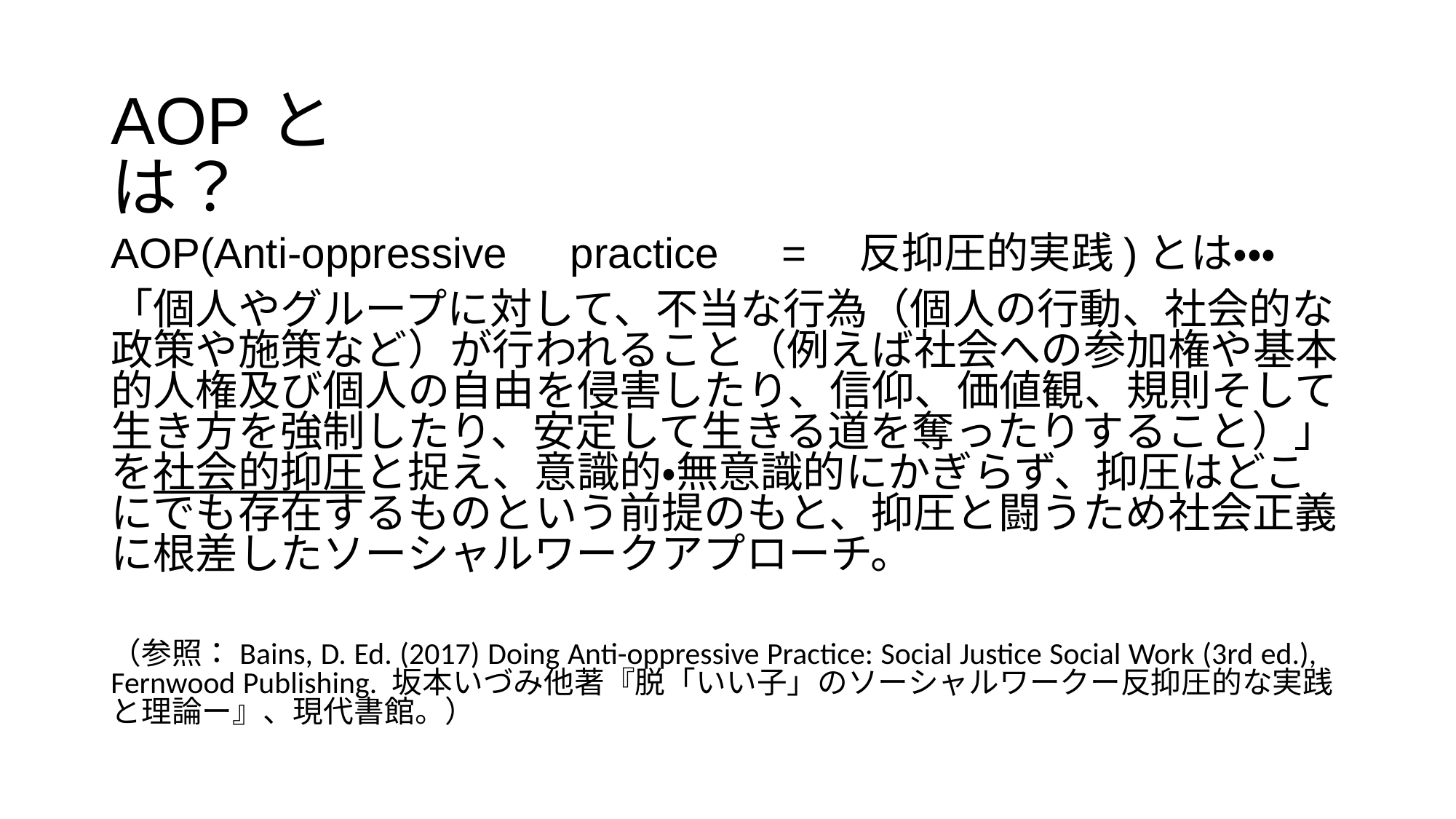

AOPとは？
AOP(Anti-oppressive　practice　=　反抑圧的実践)とは・・・
「個人やグループに対して、不当な行為（個人の行動、社会的な
政策や施策など）が行われること（例えば社会への参加権や基本
的人権及び個人の自由を侵害したり、信仰、価値観、規則そして
生き方を強制したり、安定して生きる道を奪ったりすること）」
を社会的抑圧と捉え、意識的・無意識的にかぎらず、抑圧はどこ
にでも存在するものという前提のもと、抑圧と闘うため社会正義
に根差したソーシャルワークアプローチ。
（参照：Bains, D. Ed. (2017) Doing Anti-oppressive Practice: Social Justice Social Work (3rd ed.),
Fernwood Publishing. 坂本いづみ他著『脱「いい子」のソーシャルワークー反抑圧的な実践
と理論ー』、現代書館。）